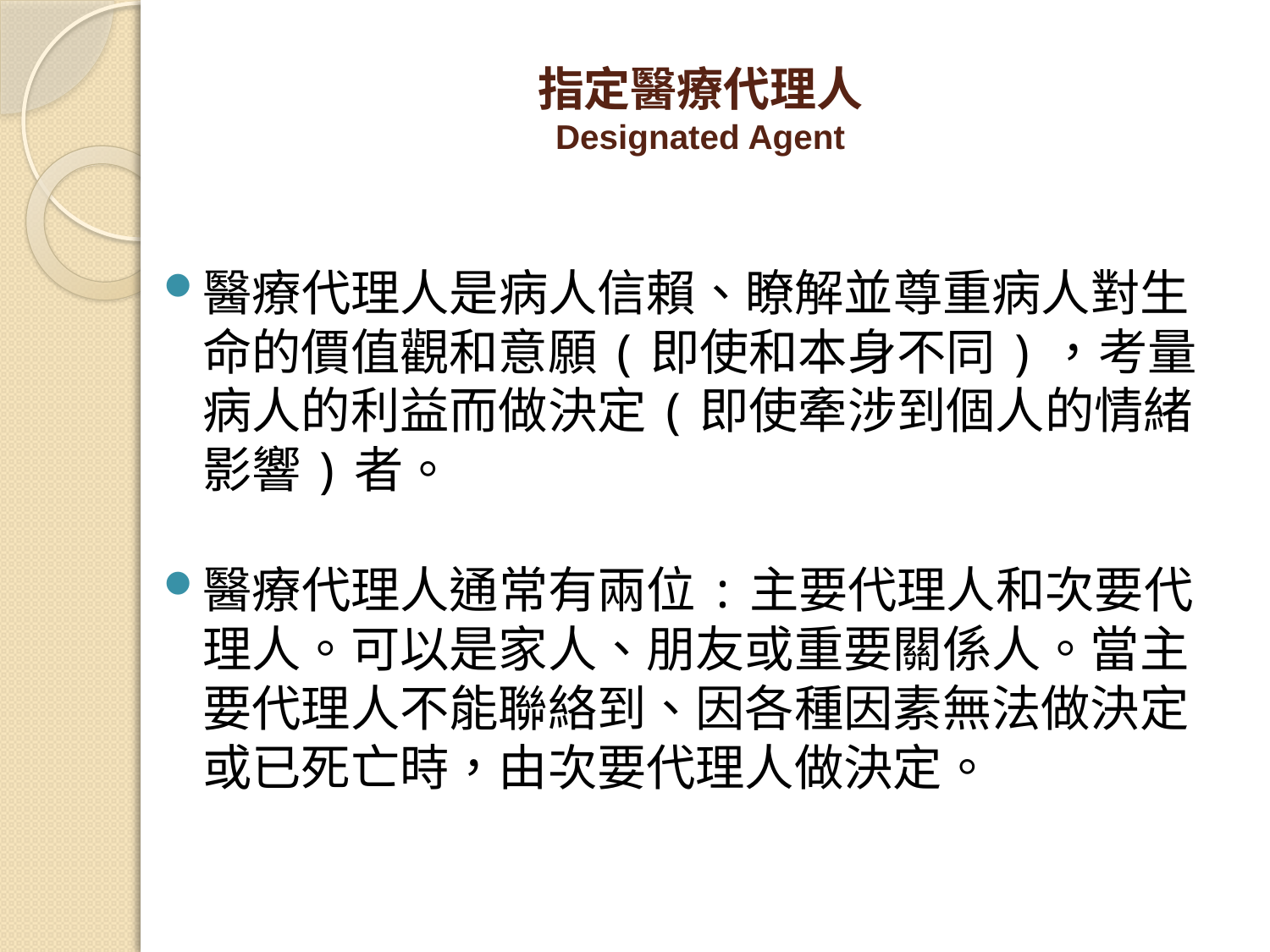

# 指定醫療代理人 Designated Agent
醫療代理人是病人信賴、瞭解並尊重病人對生命的價值觀和意願(即使和本身不同)，考量病人的利益而做決定(即使牽涉到個人的情緒影響)者。

醫療代理人通常有兩位:主要代理人和次要代理人。可以是家人、朋友或重要關係人。當主要代理人不能聯絡到、因各種因素無法做決定或已死亡時，由次要代理人做決定。